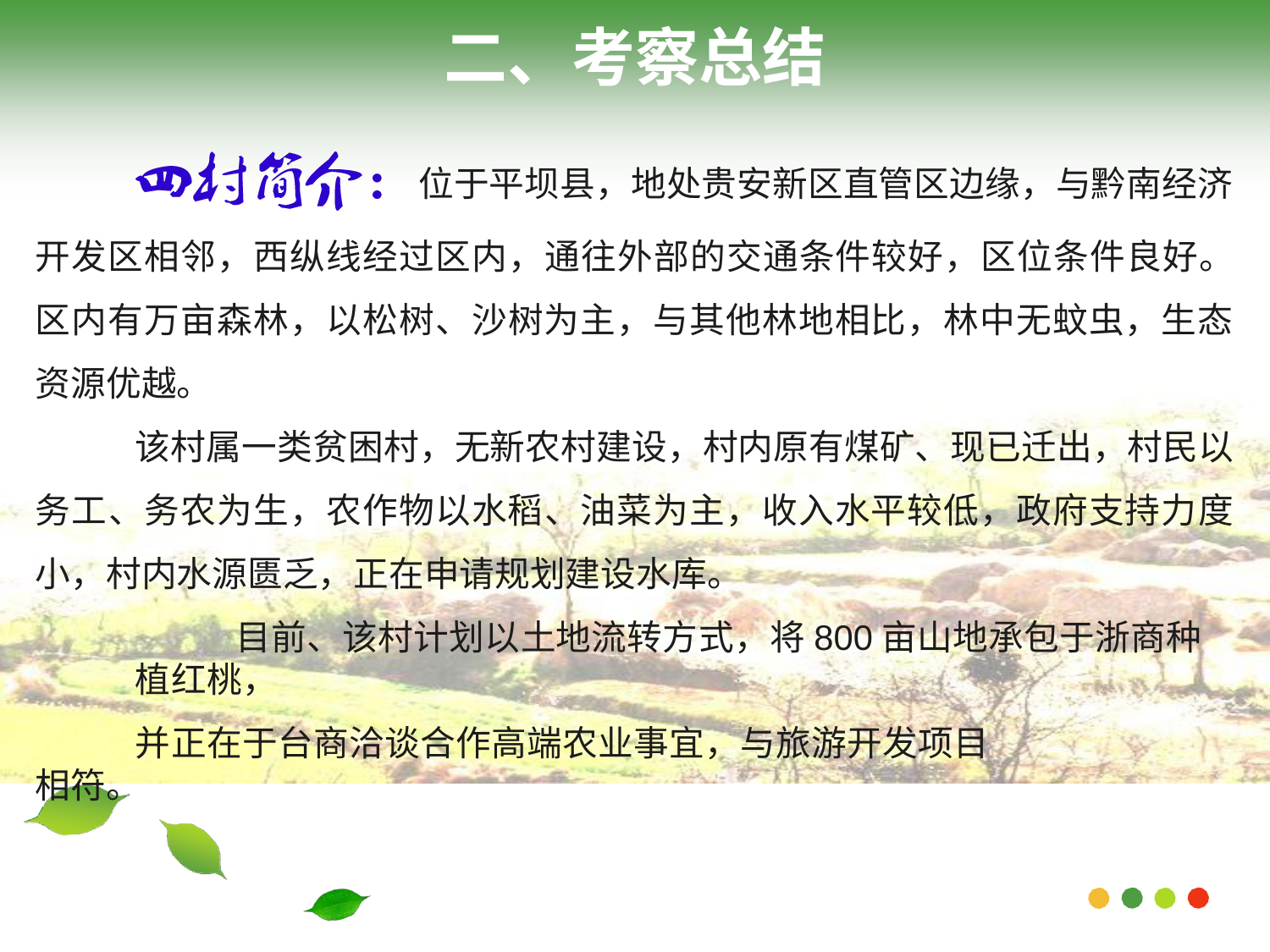

# 二、考察总结

位于平坝县，地处贵安新区直管区边缘，与黔南经济

开发区相邻，西纵线经过区内，通往外部的交通条件较好，区位条件良好。 区内有万亩森林，以松树、沙树为主，与其他林地相比，林中无蚊虫，生态 资源优越。
该村属一类贫困村，无新农村建设，村内原有煤矿、现已迁出，村民以 务工、务农为生，农作物以水稻、油菜为主，收入水平较低，政府支持力度 小，村内水源匮乏，正在申请规划建设水库。

目前、该村计划以土地流转方式，将800亩山地承包于浙商种植红桃，

并正在于台商洽谈合作高端农业事宜，与旅游开发项目相符。